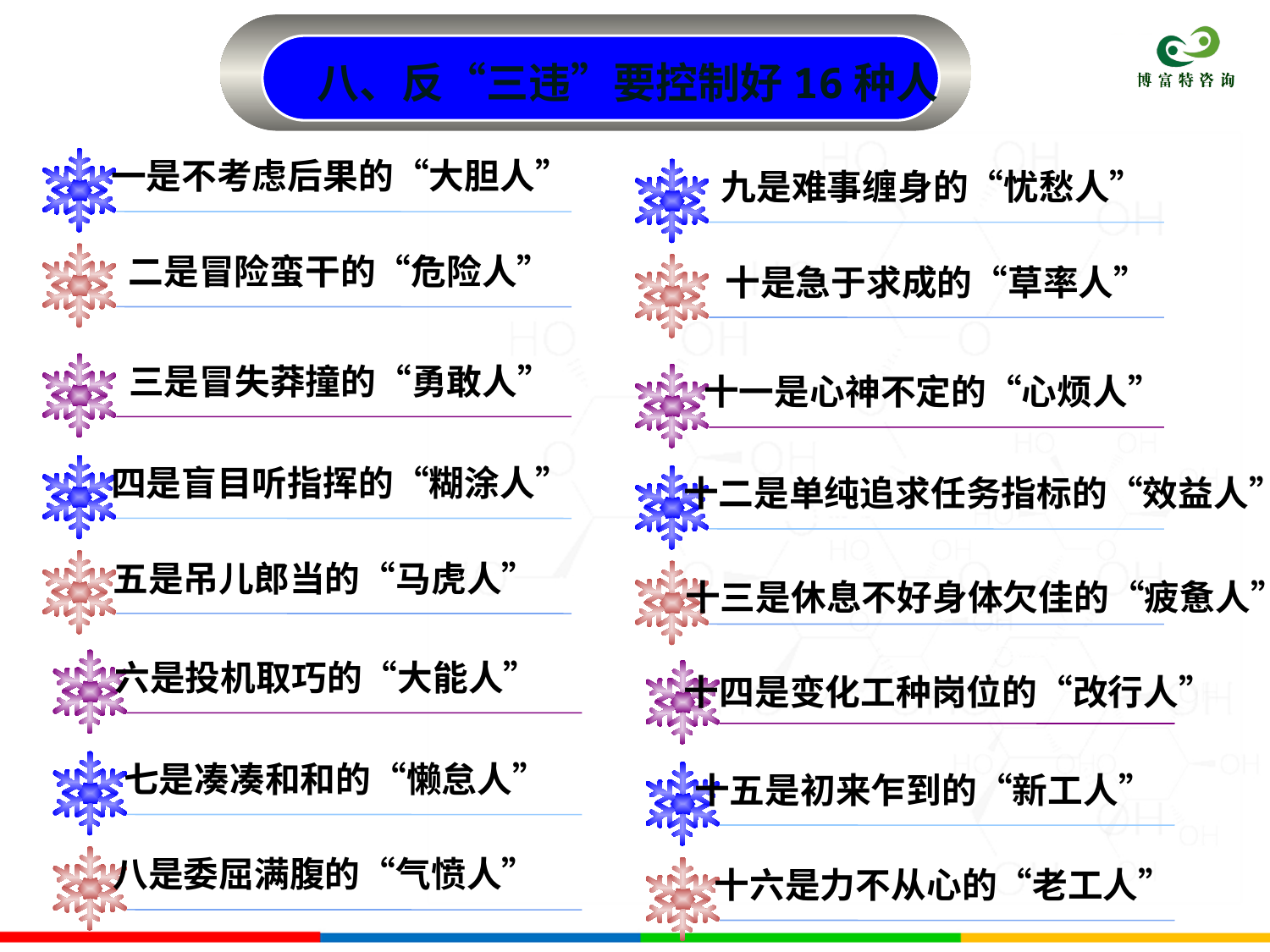

八、反“三违”要控制好16种人

一是不考虑后果的“大胆人”

九是难事缠身的“忧愁人”

二是冒险蛮干的“危险人”

十是急于求成的“草率人”

三是冒失莽撞的“勇敢人”

十一是心神不定的“心烦人”

四是盲目听指挥的“糊涂人”

十二是单纯追求任务指标的“效益人”

五是吊儿郎当的“马虎人”

十三是休息不好身体欠佳的“疲惫人”

六是投机取巧的“大能人”

十四是变化工种岗位的“改行人”

七是凑凑和和的“懒怠人”

十五是初来乍到的“新工人”

八是委屈满腹的“气愤人”

十六是力不从心的“老工人”